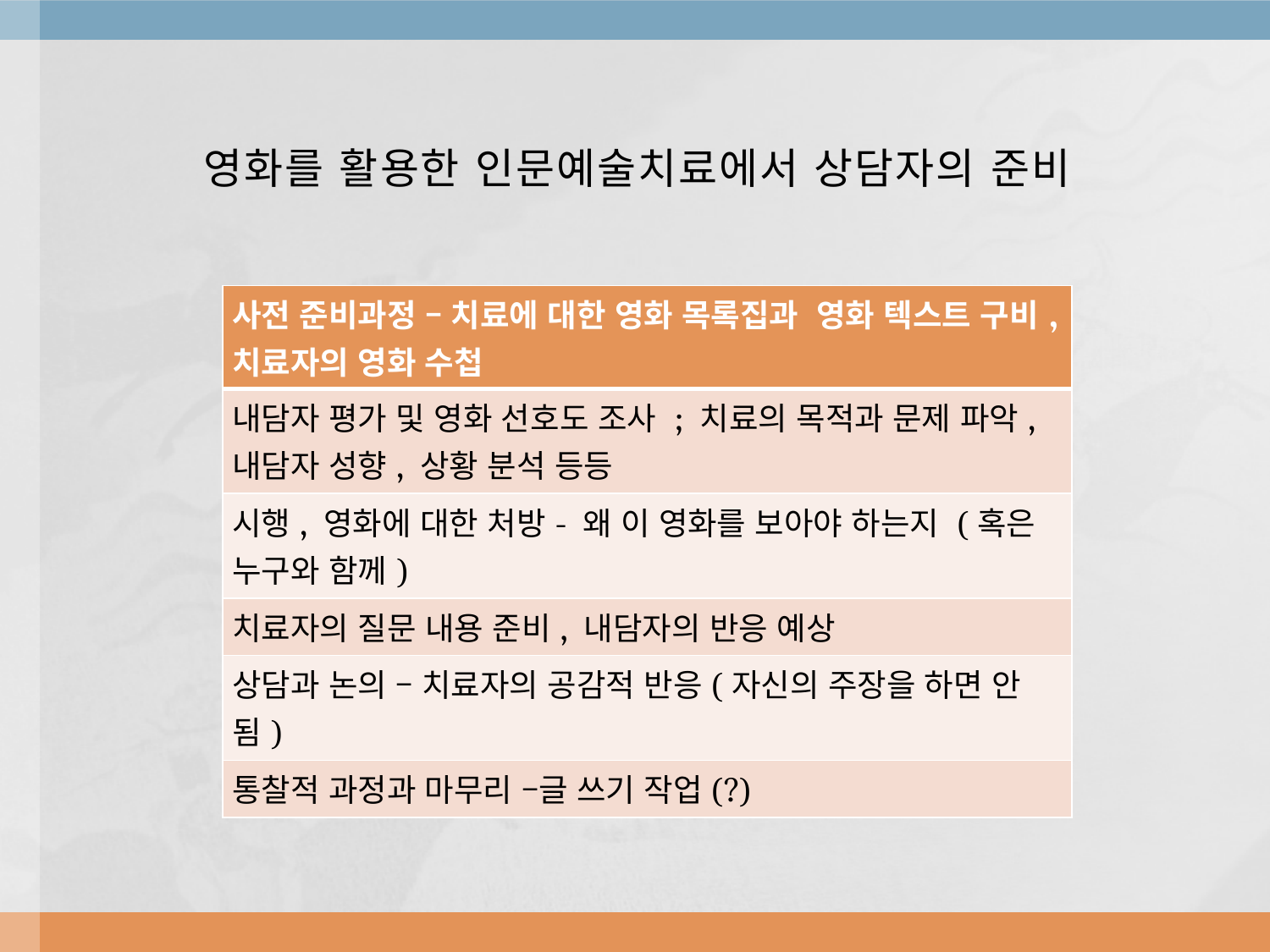

# 영화를 활용한 인문예술치료에서 상담자의 준비
| 사전 준비과정 – 치료에 대한 영화 목록집과 영화 텍스트 구비, 치료자의 영화 수첩 |
| --- |
| 내담자 평가 및 영화 선호도 조사 ; 치료의 목적과 문제 파악, 내담자 성향, 상황 분석 등등 |
| 시행, 영화에 대한 처방- 왜 이 영화를 보아야 하는지 (혹은 누구와 함께) |
| 치료자의 질문 내용 준비, 내담자의 반응 예상 |
| 상담과 논의 – 치료자의 공감적 반응(자신의 주장을 하면 안됨) |
| 통찰적 과정과 마무리 –글 쓰기 작업(?) |